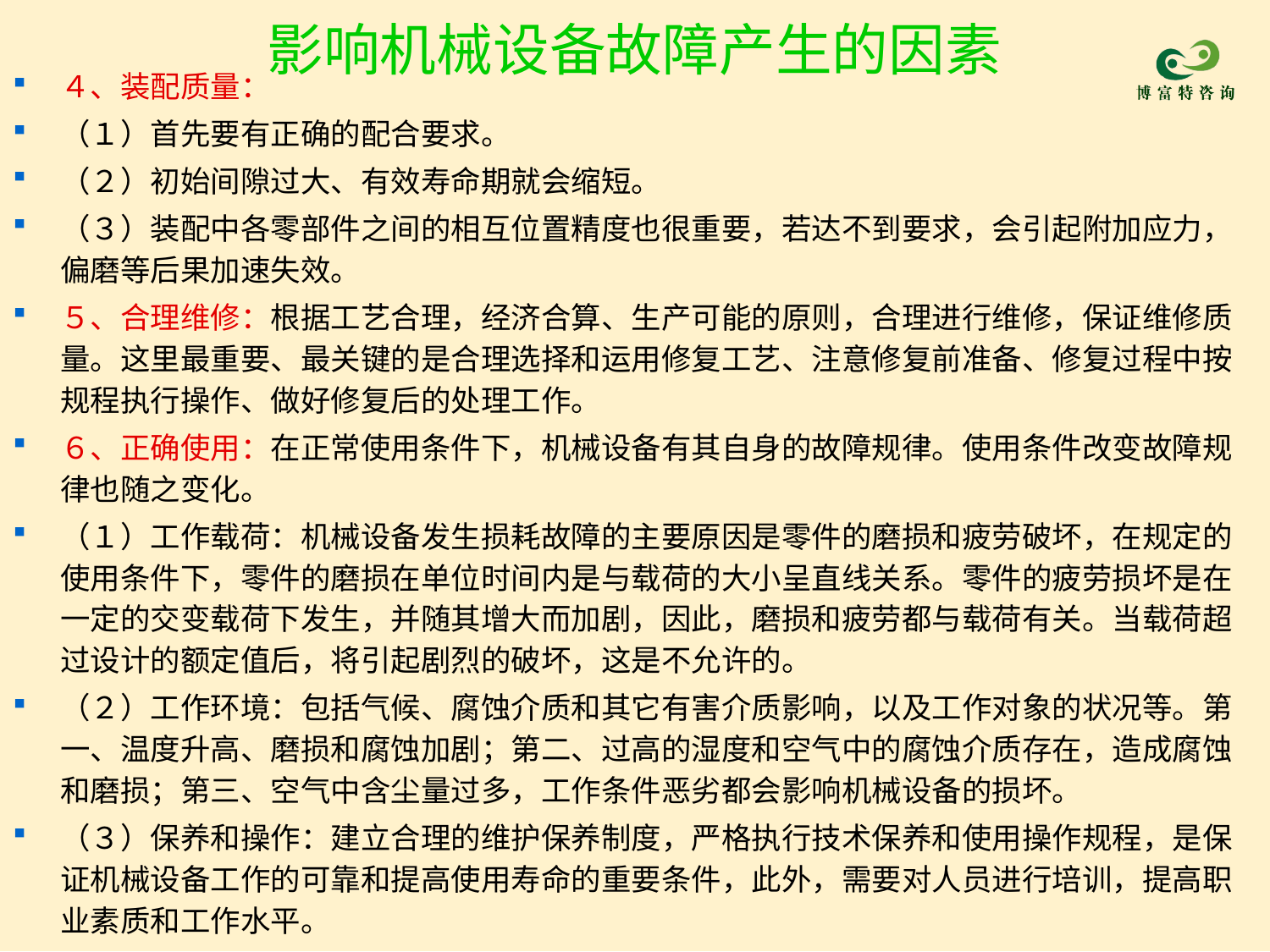

# 影响机械设备故障产生的因素
４、装配质量：
（１）首先要有正确的配合要求。
（２）初始间隙过大、有效寿命期就会缩短。
（３）装配中各零部件之间的相互位置精度也很重要，若达不到要求，会引起附加应力，偏磨等后果加速失效。
５、合理维修：根据工艺合理，经济合算、生产可能的原则，合理进行维修，保证维修质量。这里最重要、最关键的是合理选择和运用修复工艺、注意修复前准备、修复过程中按规程执行操作、做好修复后的处理工作。
６、正确使用：在正常使用条件下，机械设备有其自身的故障规律。使用条件改变故障规律也随之变化。
（１）工作载荷：机械设备发生损耗故障的主要原因是零件的磨损和疲劳破坏，在规定的使用条件下，零件的磨损在单位时间内是与载荷的大小呈直线关系。零件的疲劳损坏是在一定的交变载荷下发生，并随其增大而加剧，因此，磨损和疲劳都与载荷有关。当载荷超过设计的额定值后，将引起剧烈的破坏，这是不允许的。
（２）工作环境：包括气候、腐蚀介质和其它有害介质影响，以及工作对象的状况等。第一、温度升高、磨损和腐蚀加剧；第二、过高的湿度和空气中的腐蚀介质存在，造成腐蚀和磨损；第三、空气中含尘量过多，工作条件恶劣都会影响机械设备的损坏。
（３）保养和操作：建立合理的维护保养制度，严格执行技术保养和使用操作规程，是保证机械设备工作的可靠和提高使用寿命的重要条件，此外，需要对人员进行培训，提高职业素质和工作水平。
35